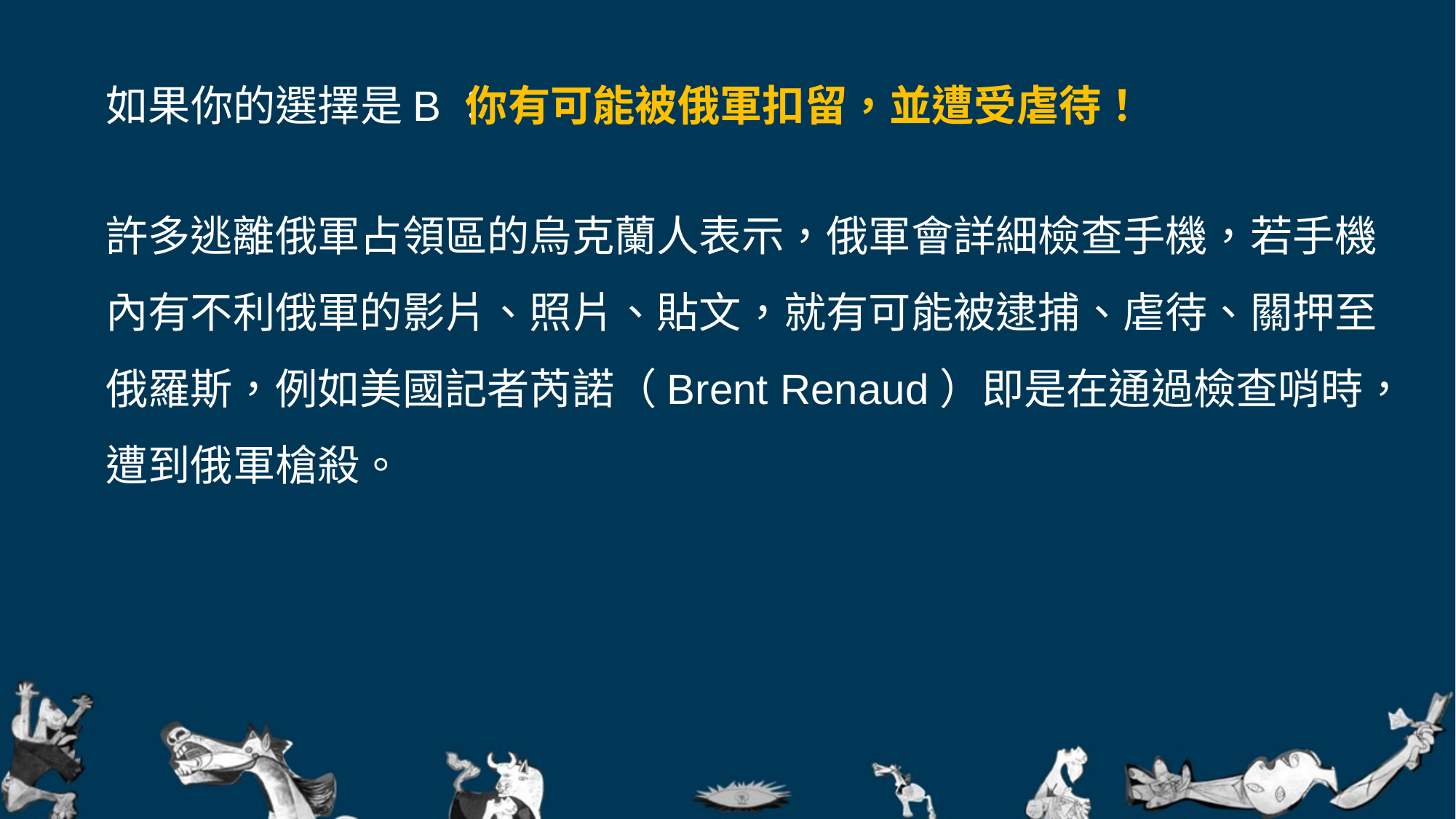

如果你的選擇是B：
你有可能被俄軍扣留，並遭受虐待！
許多逃離俄軍占領區的烏克蘭人表示，俄軍會詳細檢查手機，若手機內有不利俄軍的影片、照片、貼文，就有可能被逮捕、虐待、關押至俄羅斯，例如美國記者芮諾（Brent Renaud）即是在通過檢查哨時，遭到俄軍槍殺。